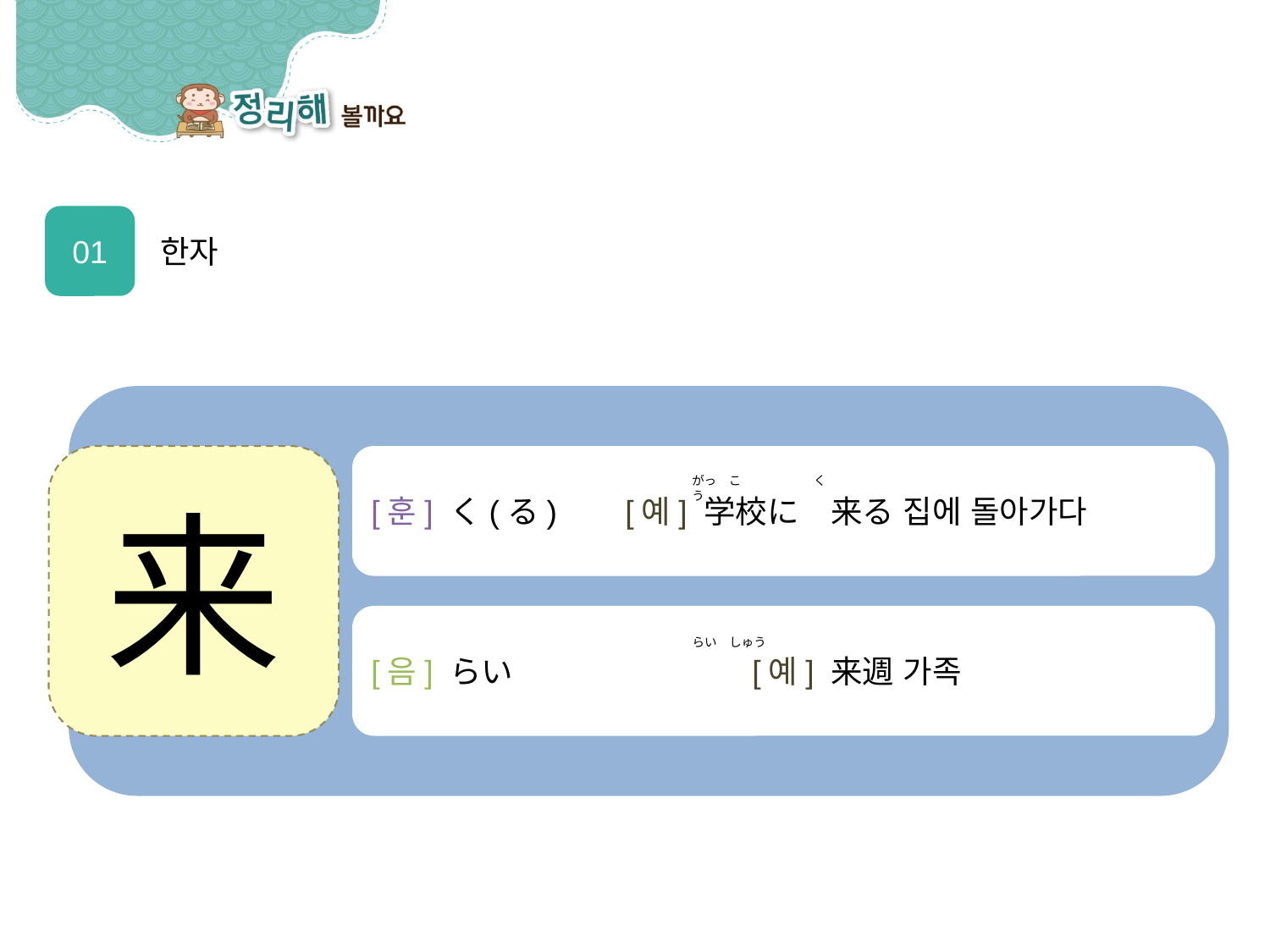

01
한자

来
[훈] く(る)	[예] 学校に　来る 집에 돌아가다
がっ　こう
く
[음] らい		[예] 来週 가족
らい　しゅう